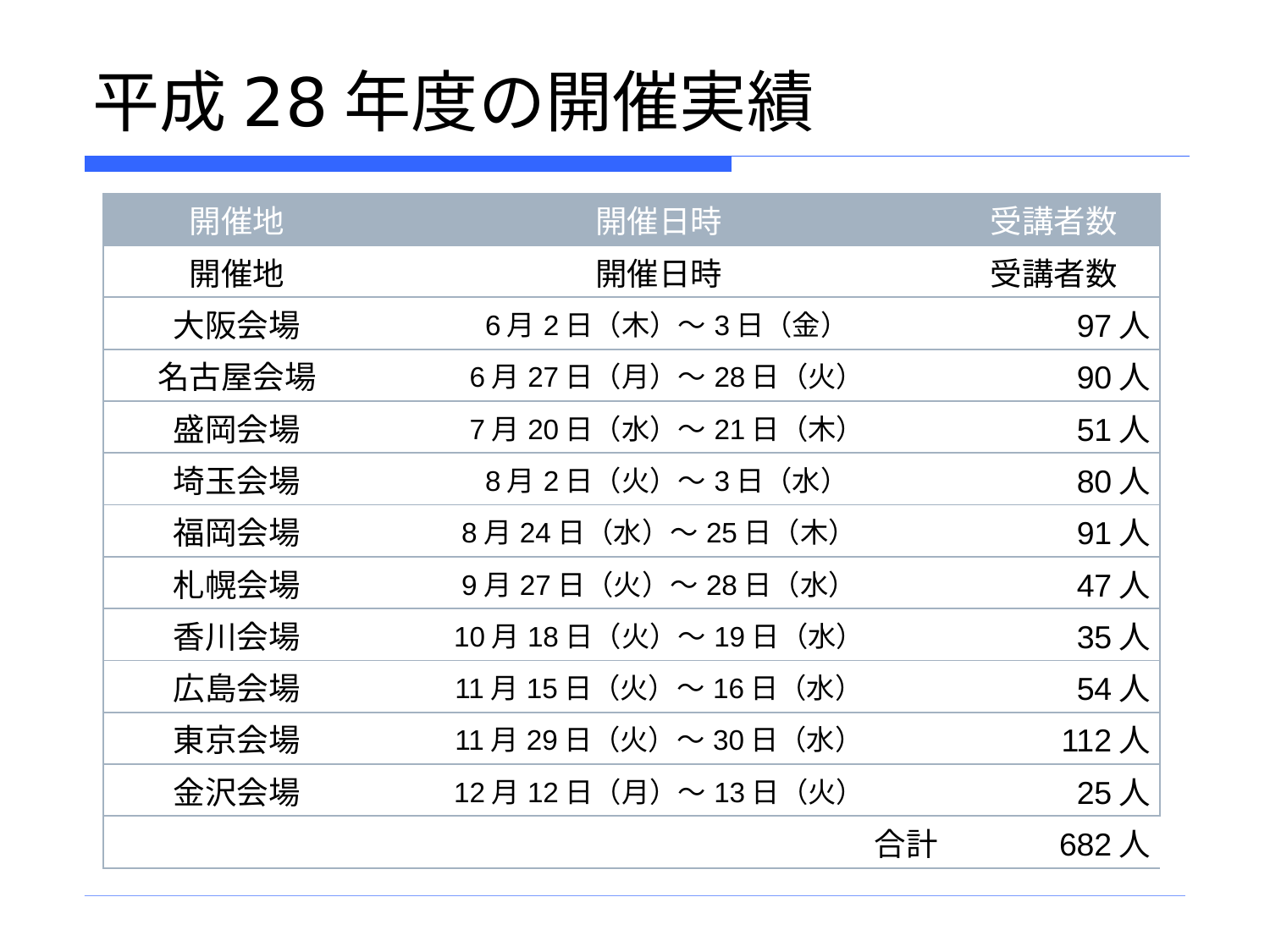

# 平成28年度の開催実績
| 開催地 | 開催日時 | 受講者数 |
| --- | --- | --- |
| 開催地 | 開催日時 | 受講者数 |
| 大阪会場 | 6月2日（木）～3日（金） | 97人 |
| 名古屋会場 | 6月27日（月）～28日（火） | 90人 |
| 盛岡会場 | 7月20日（水）～21日（木） | 51人 |
| 埼玉会場 | 8月2日（火）～3日（水） | 80人 |
| 福岡会場 | 8月24日（水）～25日（木） | 91人 |
| 札幌会場 | 9月27日（火）～28日（水） | 47人 |
| 香川会場 | 10月18日（火）～19日（水） | 35人 |
| 広島会場 | 11月15日（火）～16日（水） | 54人 |
| 東京会場 | 11月29日（火）～30日（水） | 112人 |
| 金沢会場 | 12月12日（月）～13日（火） | 25人 |
| 合計 |  | 682人 |